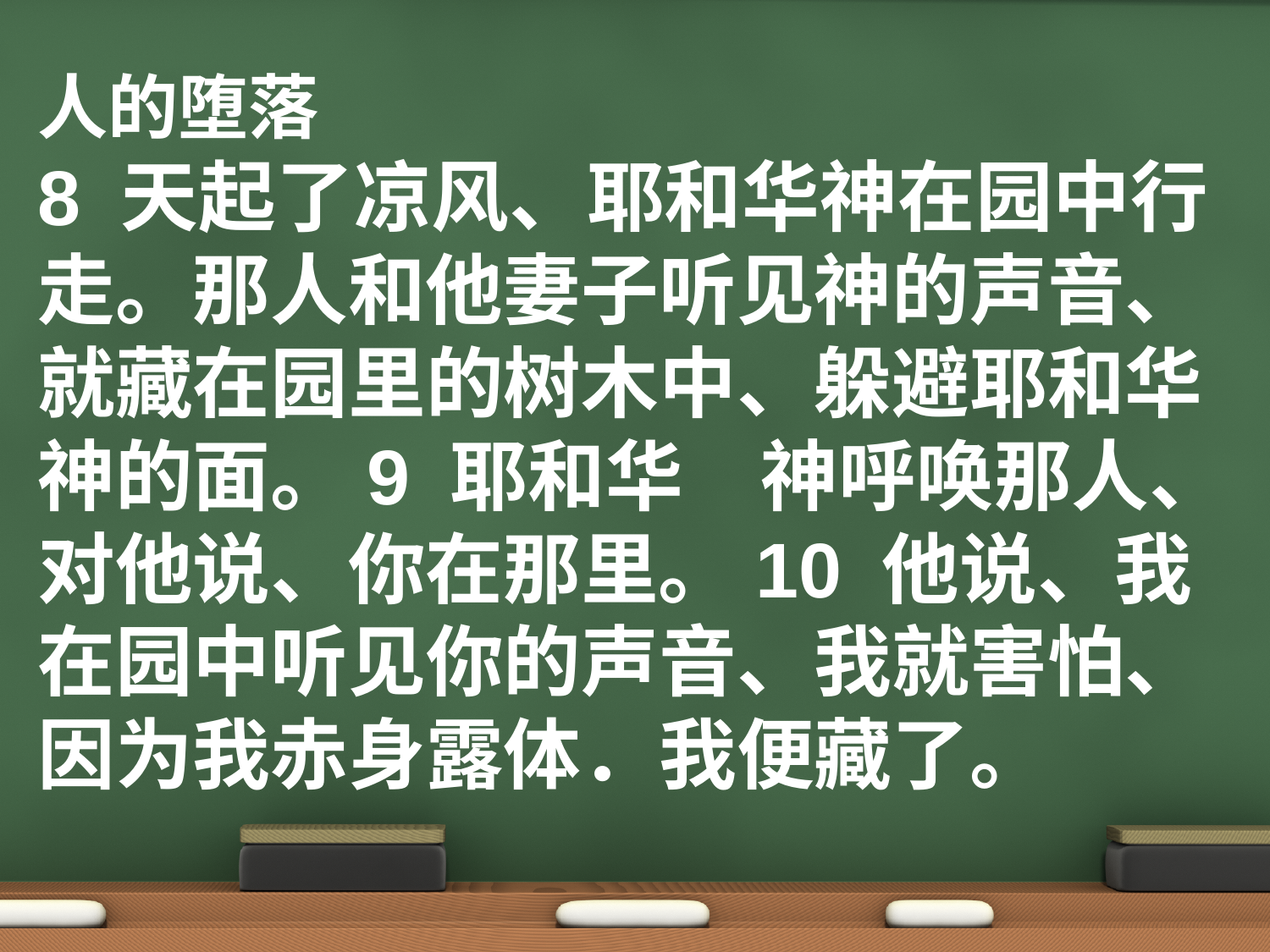

人的堕落
8 天起了凉风、耶和华神在园中行走。那人和他妻子听见神的声音、就藏在园里的树木中、躲避耶和华神的面。9 耶和华　神呼唤那人、对他说、你在那里。10 他说、我在园中听见你的声音、我就害怕、因为我赤身露体．我便藏了。